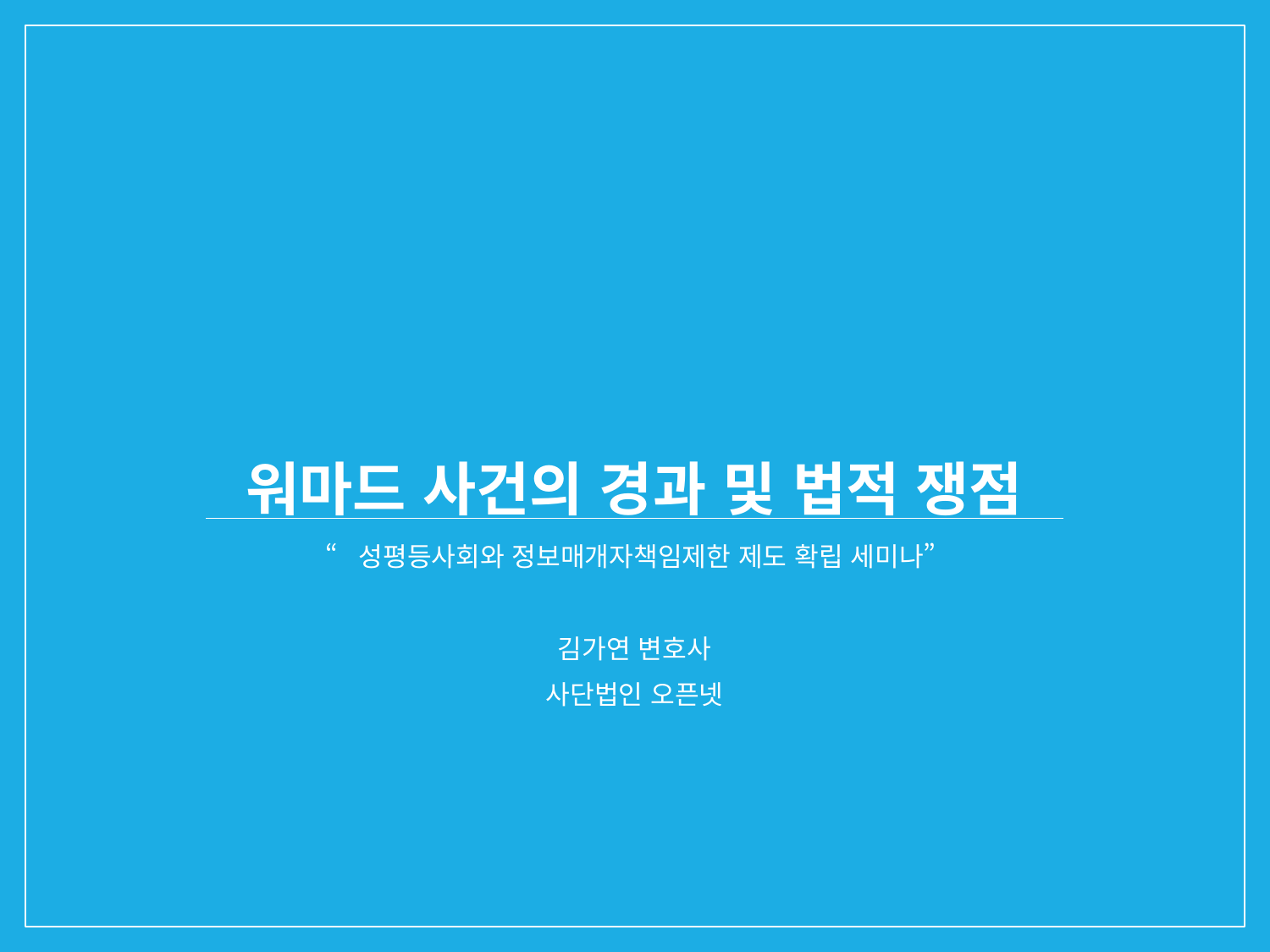

# 워마드 사건의 경과 및 법적 쟁점
“성평등사회와 정보매개자책임제한 제도 확립 세미나”

김가연 변호사
사단법인 오픈넷